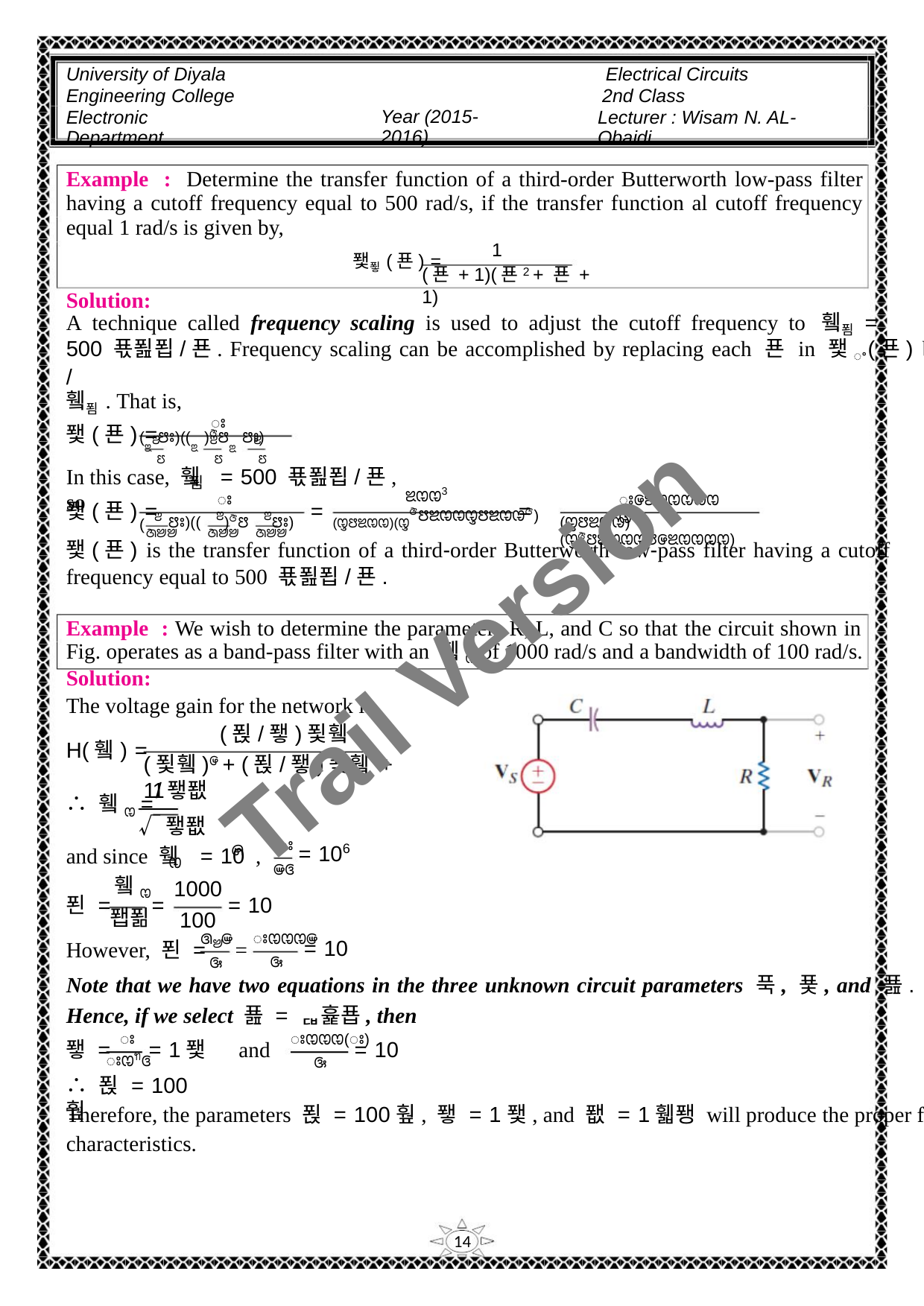

University of Diyala
Engineering College
Electronic Department
Electrical Circuits
2nd Class
Lecturer : Wisam N. AL-Obaidi
Year (2015-2016)
Example : Determine the transfer function of a third-order Butterworth low-pass filter
having a cutoff frequency equal to 500 rad/s, if the transfer function al cutoff frequency
equal 1 rad/s is given by,
1
퐻푛(푠) =
(푠 + 1)(푠2 + 푠 + 1)
Solution:
A technique called frequency scaling is used to adjust the cutoff frequency to 휔푐 =
500 푟푎푑/푠. Frequency scaling can be accomplished by replacing each 푠 in 퐻ꢀ(푠) by 푠/
휔푐. That is,
ꢁ
ꢂ
퐻(푠) =
ꢂ
ꢂ
(ꢃ ꢅꢁ)((ꢃ )ꢆꢅꢃ ꢅꢁ)
ꢄ
ꢄ
ꢄ
In this case, 휔 = 500 푟푎푑/푠, so
푐
ꢉꢊꢊ3
ꢁ
ꢂ
ꢁꢌꢉꢊꢊꢊꢊꢊꢊ
퐻(푠) =
=
=
ꢂ
ꢇꢈꢈ
ꢂ
(ꢋꢅꢉꢊꢊ)(ꢋꢆꢅꢉꢊꢊꢋꢅꢉꢊꢊꢆ)
(ꢋꢅꢉꢊꢊ)(ꢋꢆꢅꢉꢊꢊꢋꢅꢌꢉꢊꢊꢊꢊ)
ꢅꢁ)(( )ꢆꢅ ꢅꢁ)
(
ꢇꢈꢈ
ꢇꢈꢈ
퐻(푠) is the transfer function of a third‐order Butterworth low‐pass filter having a cutoff
frequency equal to 500 푟푎푑/푠.
Trail Version
Trail Version
Trail Version
Trail Version
Trail Version
Trail Version
Trail Version
Trail Version
Trail Version
Trail Version
Trail Version
Trail Version
Trail Version
Example : We wish to determine the parameters R, L, and C so that the circuit shown in
Fig. operates as a band-pass filter with an 휔ꢊ of 1000 rad/s and a bandwidth of 100 rad/s.
Solution:
The voltage gain for the network is
(푅/퐿)푗휔
(푗휔)ꢌ + (푅/퐿)푗휔 + 1/퐿퐶
H(휔) =
1
∴ 휔ꢊ =
√퐿퐶
ꢁ
ꢍ
= 106
= 10
and since 휔 = 10 ,
ꢊ
ꢎꢏ
휔ꢊ
퐵푊
1000
푄 =
=
= 10
100
ꢐ ꢎ
ꢁꢊꢊꢊꢎ
ꢑ
ꢈ
ꢑ
However, 푄 =
=
Note that we have two equations in the three unknown circuit parameters 푹, 푳, and 푪.
Hence, if we select 푪 = ퟏ흁푭, then
ꢁ
ꢁꢊꢊꢊ(ꢁ)
ꢑ
퐿 =
= 1퐻 and
= 10
ꢁꢊꢒꢏ
∴ 푅 = 100훺
Therefore, the parameters 푅 = 100훺, 퐿 = 1퐻, and 퐶 = 1휇퐹 will produce the proper filter
characteristics.
14